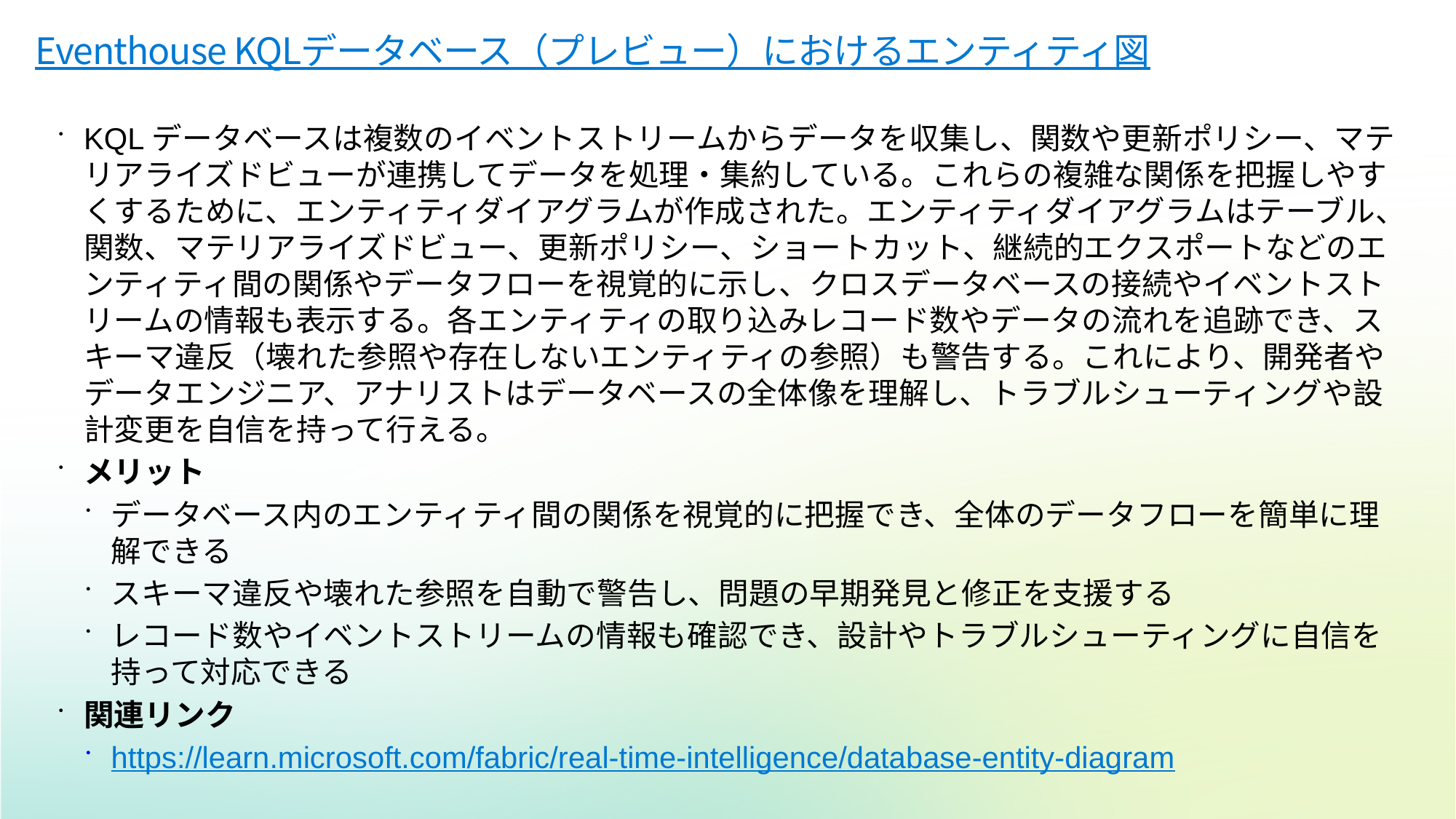

# Eventhouse KQLデータベース（プレビュー）におけるエンティティ図
KQLデータベースは複数のイベントストリームからデータを収集し、関数や更新ポリシー、マテリアライズドビューが連携してデータを処理・集約している。これらの複雑な関係を把握しやすくするために、エンティティダイアグラムが作成された。エンティティダイアグラムはテーブル、関数、マテリアライズドビュー、更新ポリシー、ショートカット、継続的エクスポートなどのエンティティ間の関係やデータフローを視覚的に示し、クロスデータベースの接続やイベントストリームの情報も表示する。各エンティティの取り込みレコード数やデータの流れを追跡でき、スキーマ違反（壊れた参照や存在しないエンティティの参照）も警告する。これにより、開発者やデータエンジニア、アナリストはデータベースの全体像を理解し、トラブルシューティングや設計変更を自信を持って行える。
メリット
データベース内のエンティティ間の関係を視覚的に把握でき、全体のデータフローを簡単に理解できる
スキーマ違反や壊れた参照を自動で警告し、問題の早期発見と修正を支援する
レコード数やイベントストリームの情報も確認でき、設計やトラブルシューティングに自信を持って対応できる
関連リンク
https://learn.microsoft.com/fabric/real-time-intelligence/database-entity-diagram